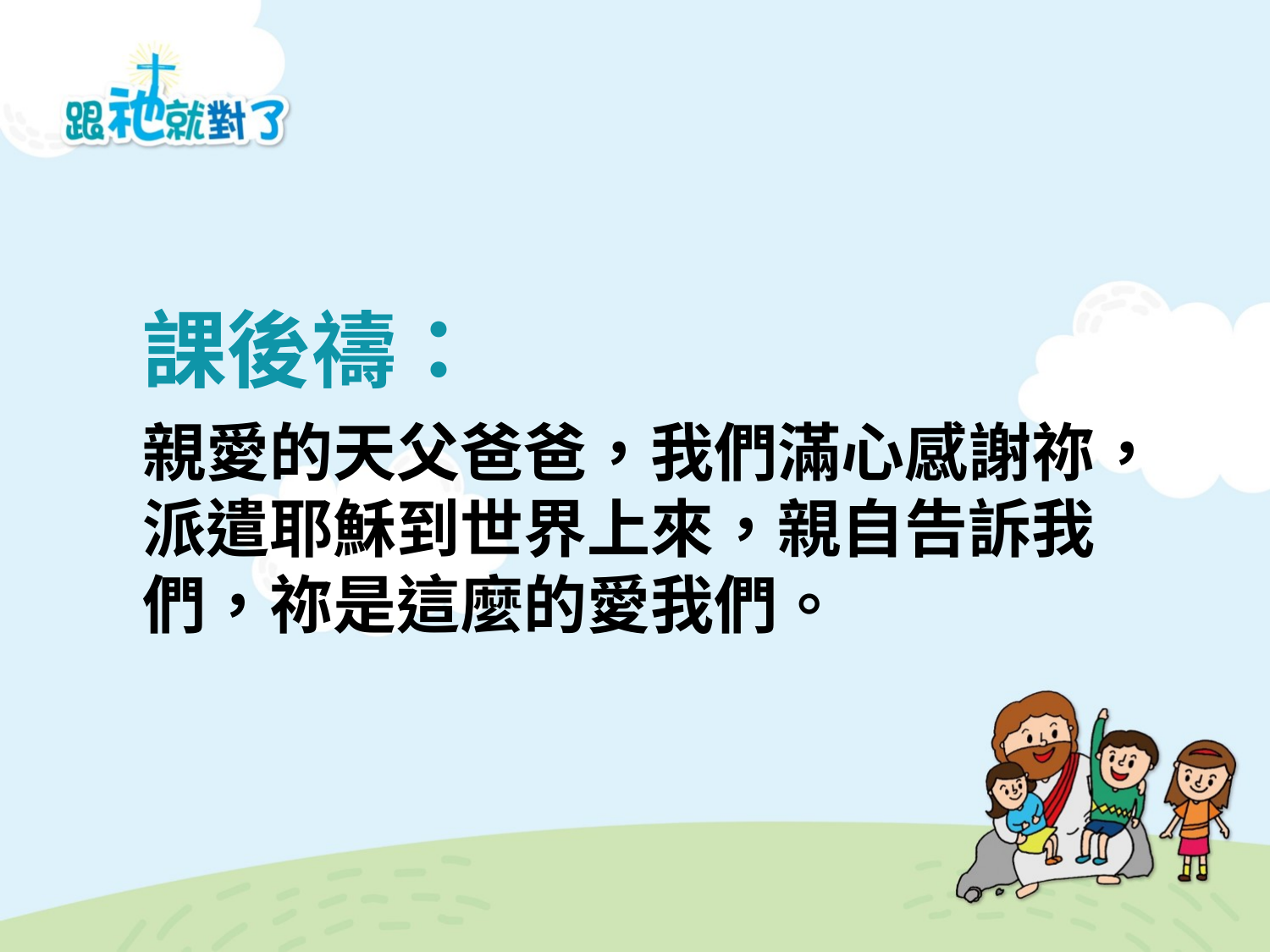

課後禱：
親愛的天父爸爸，我們滿心感謝祢，派遣耶穌到世界上來，親自告訴我們，祢是這麼的愛我們。